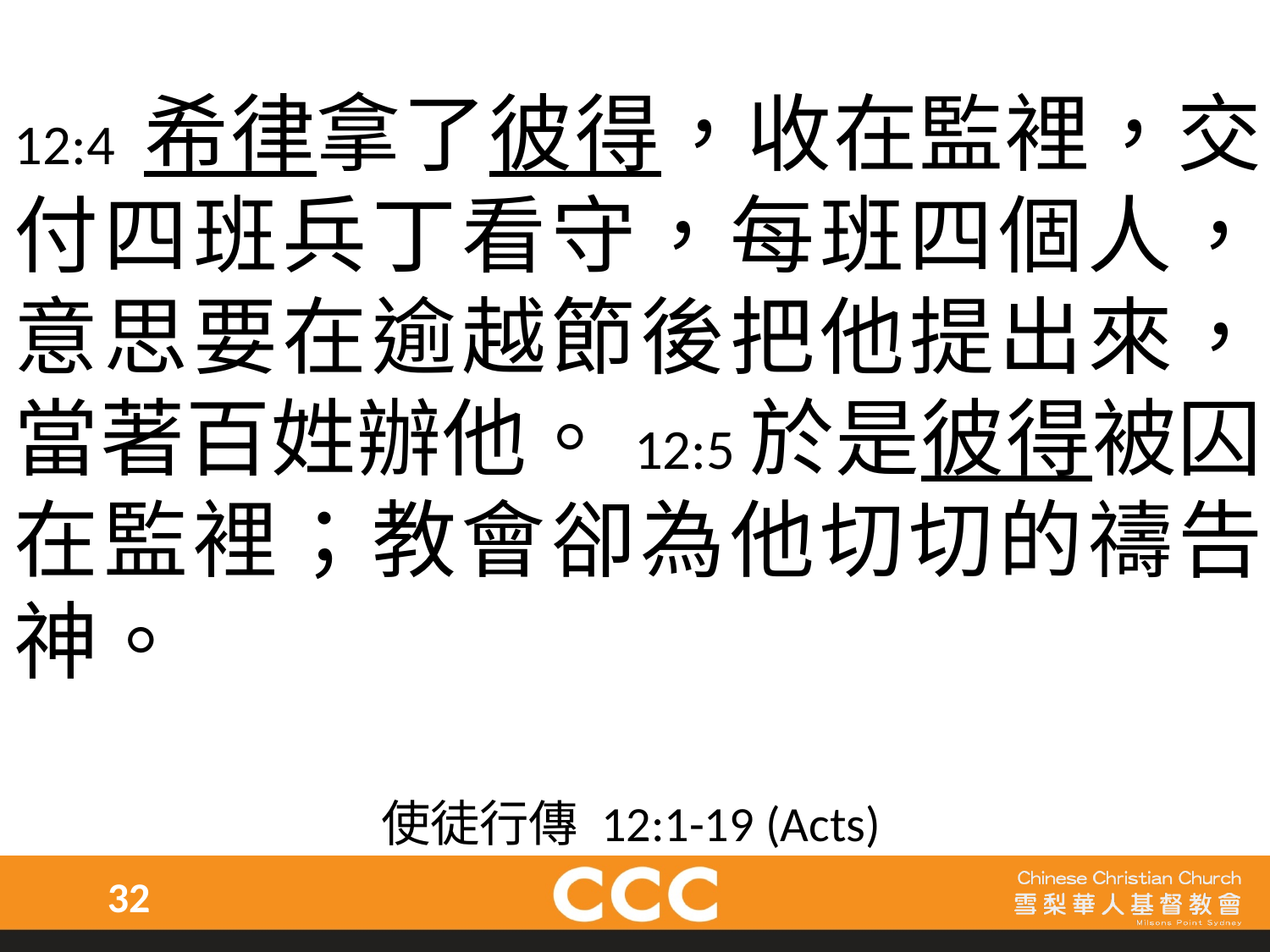

12:4 希律拿了彼得，收在監裡，交付四班兵丁看守，每班四個人，意思要在逾越節後把他提出來，當著百姓辦他。12:5於是彼得被囚在監裡；教會卻為他切切的禱告神。
使徒行傳 12:1-19 (Acts)
32